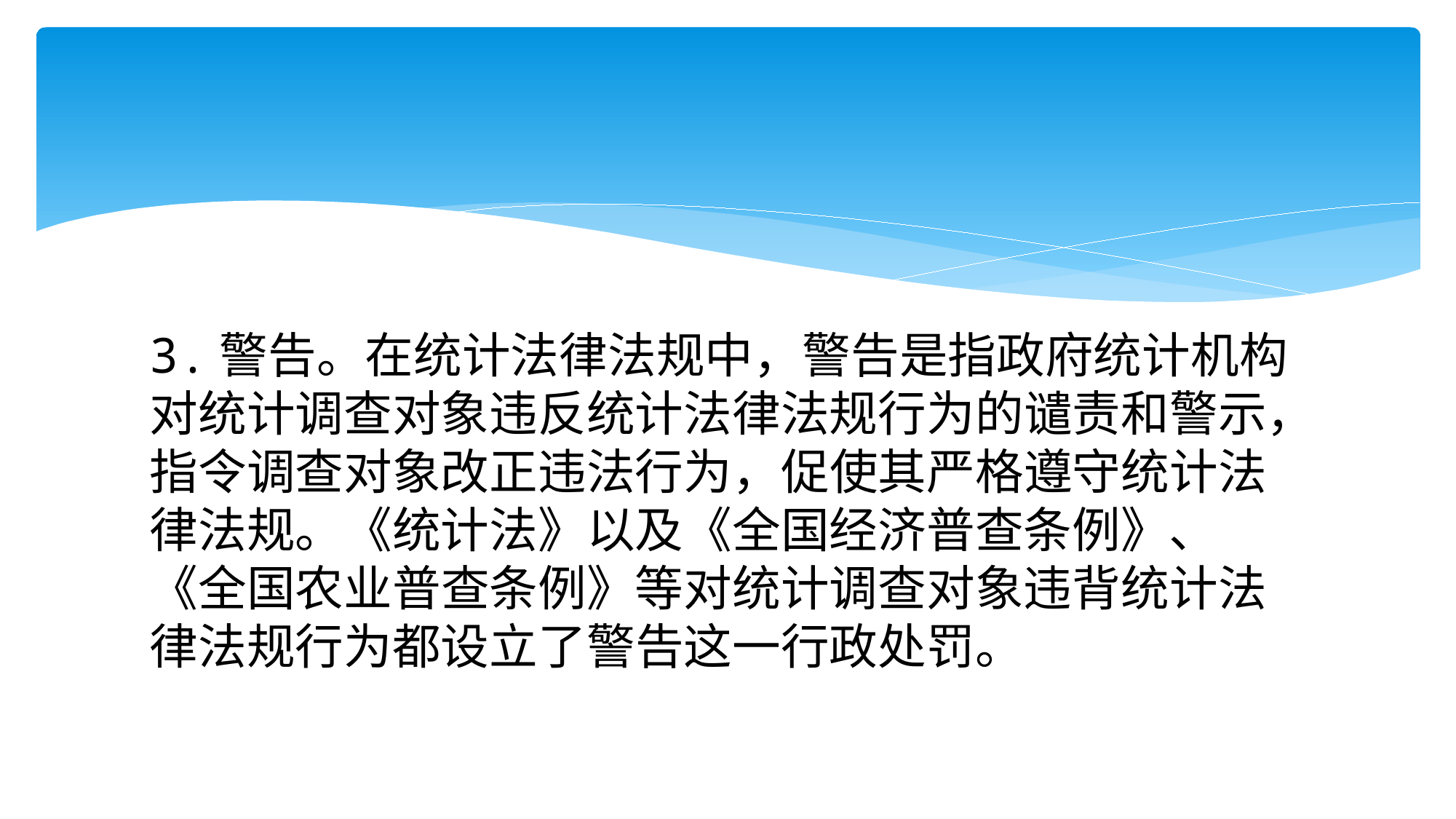

3.警告。在统计法律法规中，警告是指政府统计机构对统计调查对象违反统计法律法规行为的谴责和警示，指令调查对象改正违法行为，促使其严格遵守统计法律法规。《统计法》以及《全国经济普查条例》、《全国农业普查条例》等对统计调查对象违背统计法律法规行为都设立了警告这一行政处罚。